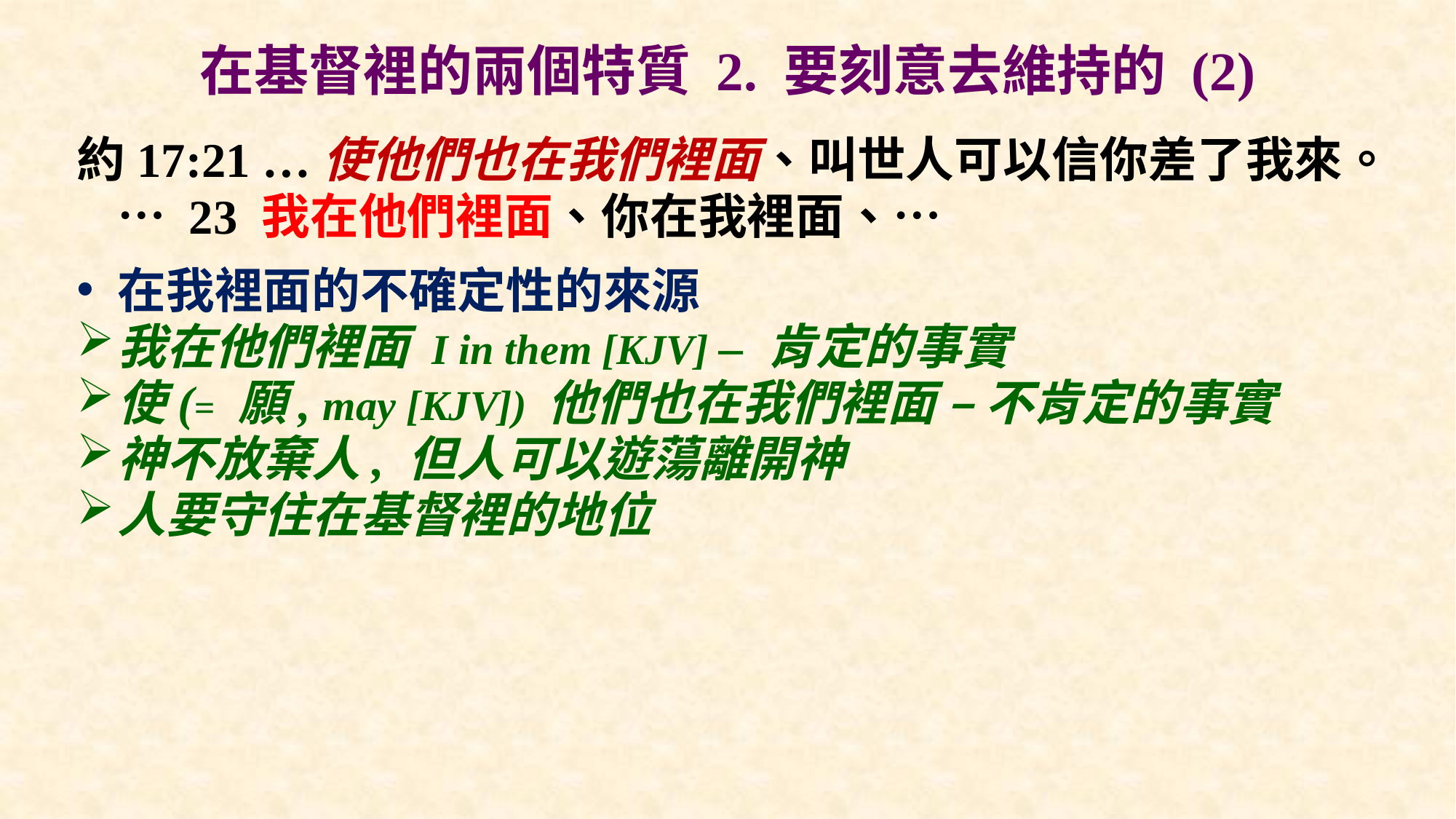

# 在基督裡的兩個特質 2. 要刻意去維持的 (2)
約17:21 …使他們也在我們裡面、叫世人可以信你差了我來。 … 23 我在他們裡面、你在我裡面、…
在我裡面的不確定性的來源
我在他們裡面 I in them [KJV] – 肯定的事實
使(= 願, may [KJV]) 他們也在我們裡面 – 不肯定的事實
神不放棄人, 但人可以遊蕩離開神
人要守住在基督裡的地位